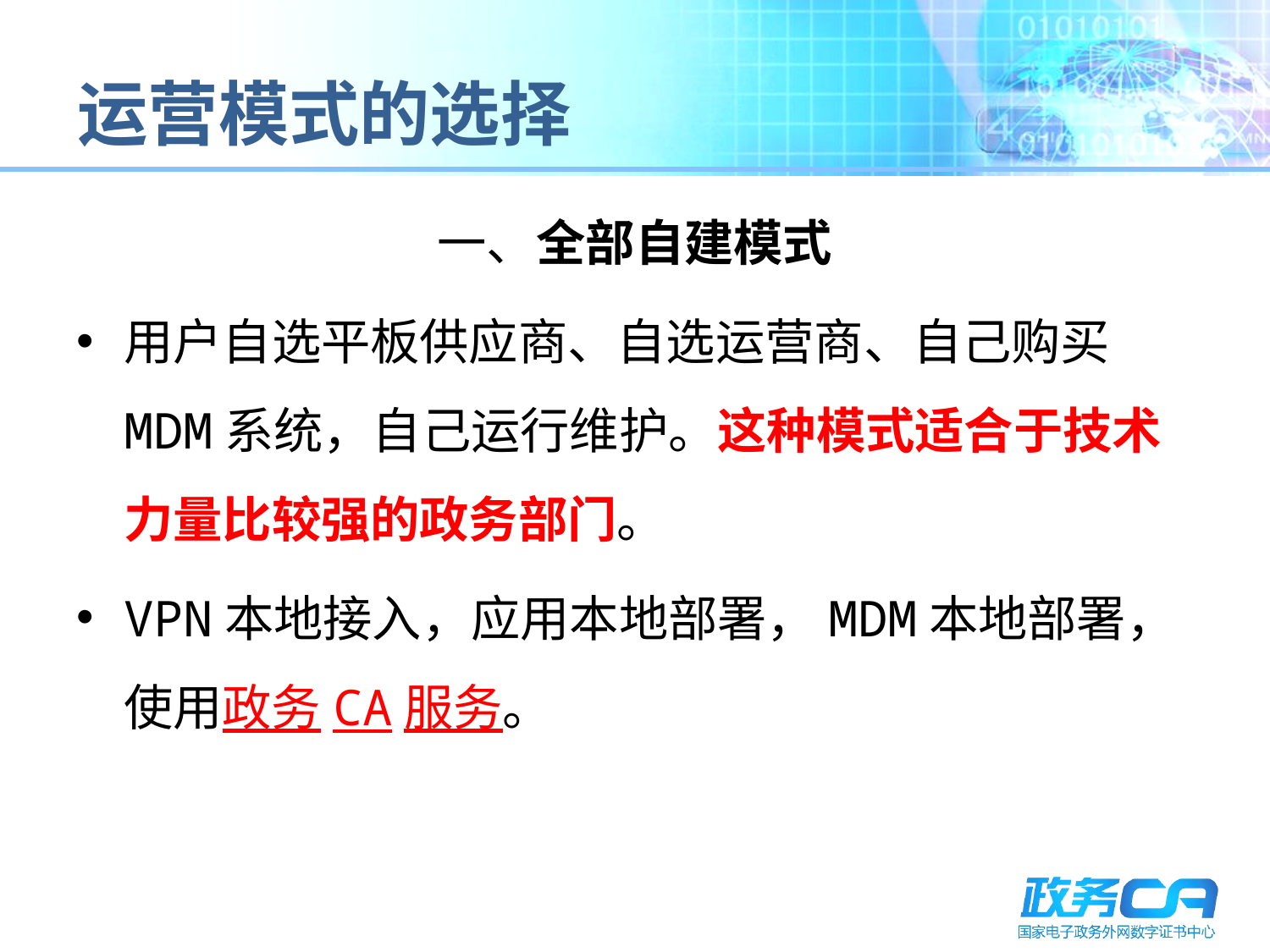

# 运营模式的选择
一、全部自建模式
用户自选平板供应商、自选运营商、自己购买MDM系统，自己运行维护。这种模式适合于技术力量比较强的政务部门。
VPN本地接入，应用本地部署，MDM本地部署，使用政务CA服务。